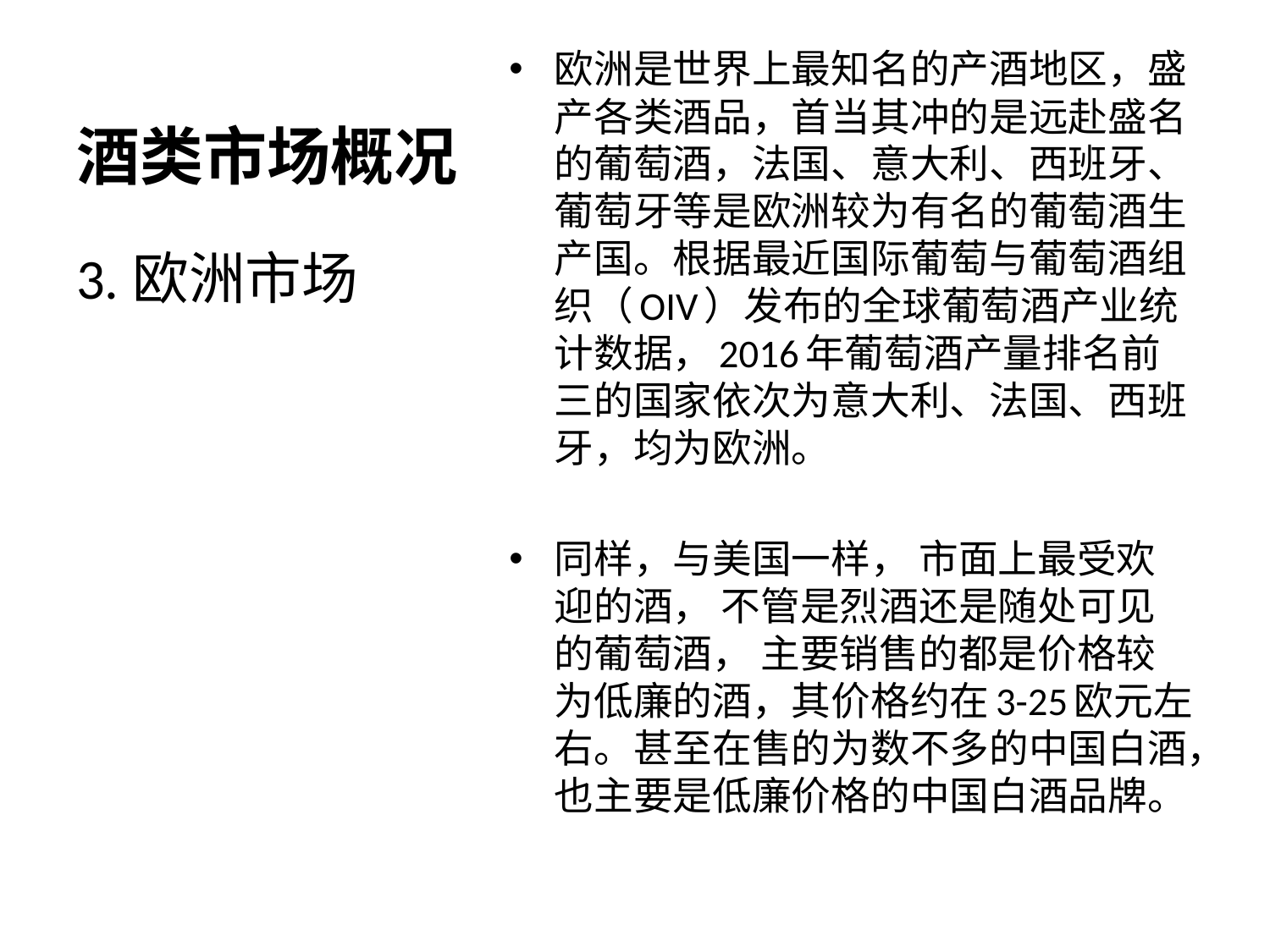

# 酒类市场概况
欧洲是世界上最知名的产酒地区，盛产各类酒品，首当其冲的是远赴盛名的葡萄酒，法国、意大利、西班牙、葡萄牙等是欧洲较为有名的葡萄酒生产国。根据最近国际葡萄与葡萄酒组织（OIV）发布的全球葡萄酒产业统计数据，2016年葡萄酒产量排名前三的国家依次为意大利、法国、西班牙，均为欧洲。

同样，与美国一样， 市面上最受欢迎的酒， 不管是烈酒还是随处可见的葡萄酒， 主要销售的都是价格较为低廉的酒，其价格约在3-25欧元左右。甚至在售的为数不多的中国白酒，也主要是低廉价格的中国白酒品牌。

3.欧洲市场